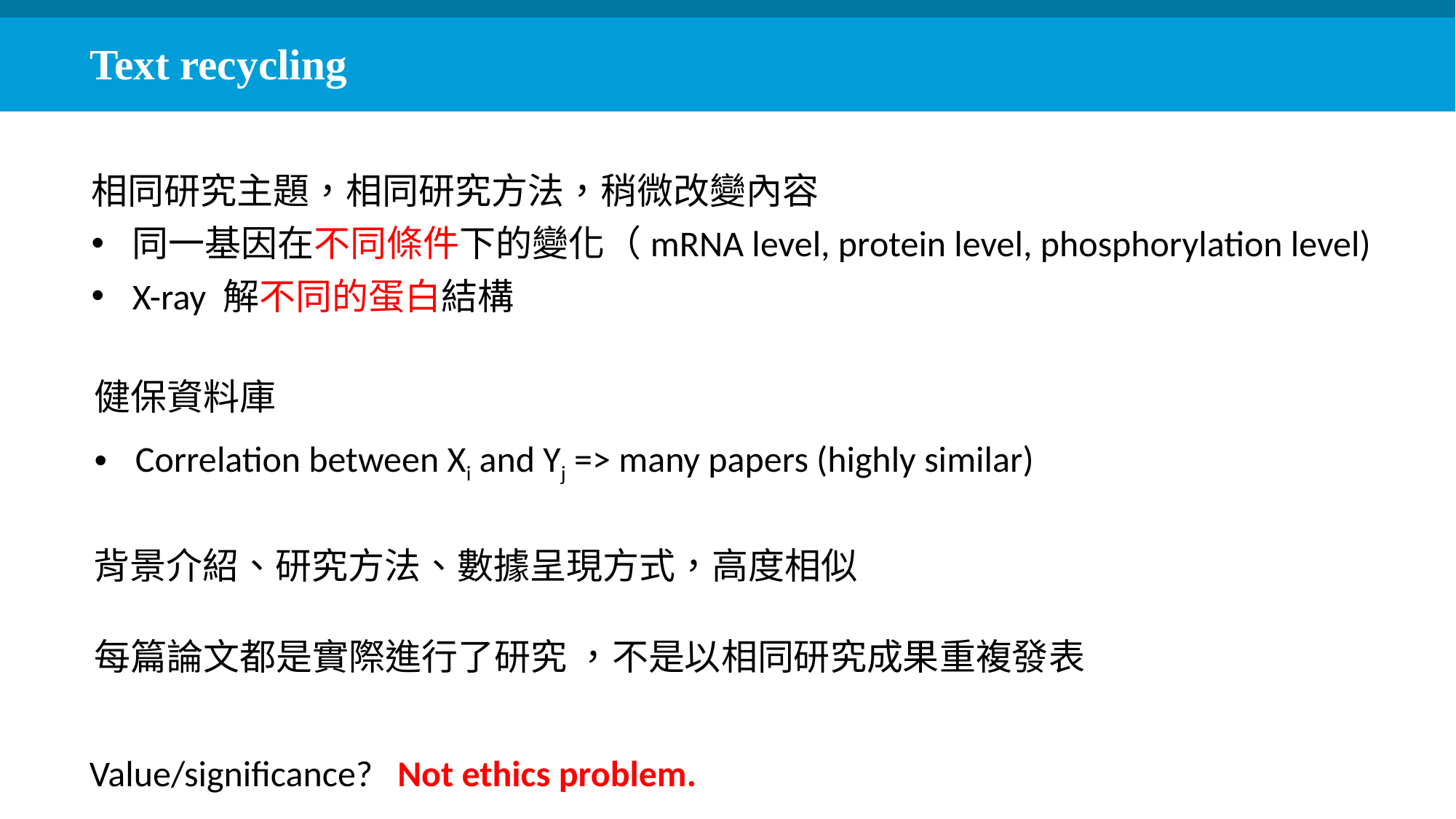

Text recycling
相同研究主題，相同研究方法，稍微改變內容
同一基因在不同條件下的變化（mRNA level, protein level, phosphorylation level)
X-ray 解不同的蛋白結構

健保資料庫
Correlation between Xi and Yj => many papers (highly similar)
背景介紹、研究方法、數據呈現方式，高度相似
每篇論文都是實際進行了研究 ，不是以相同研究成果重複發表
Value/significance?   Not ethics problem.